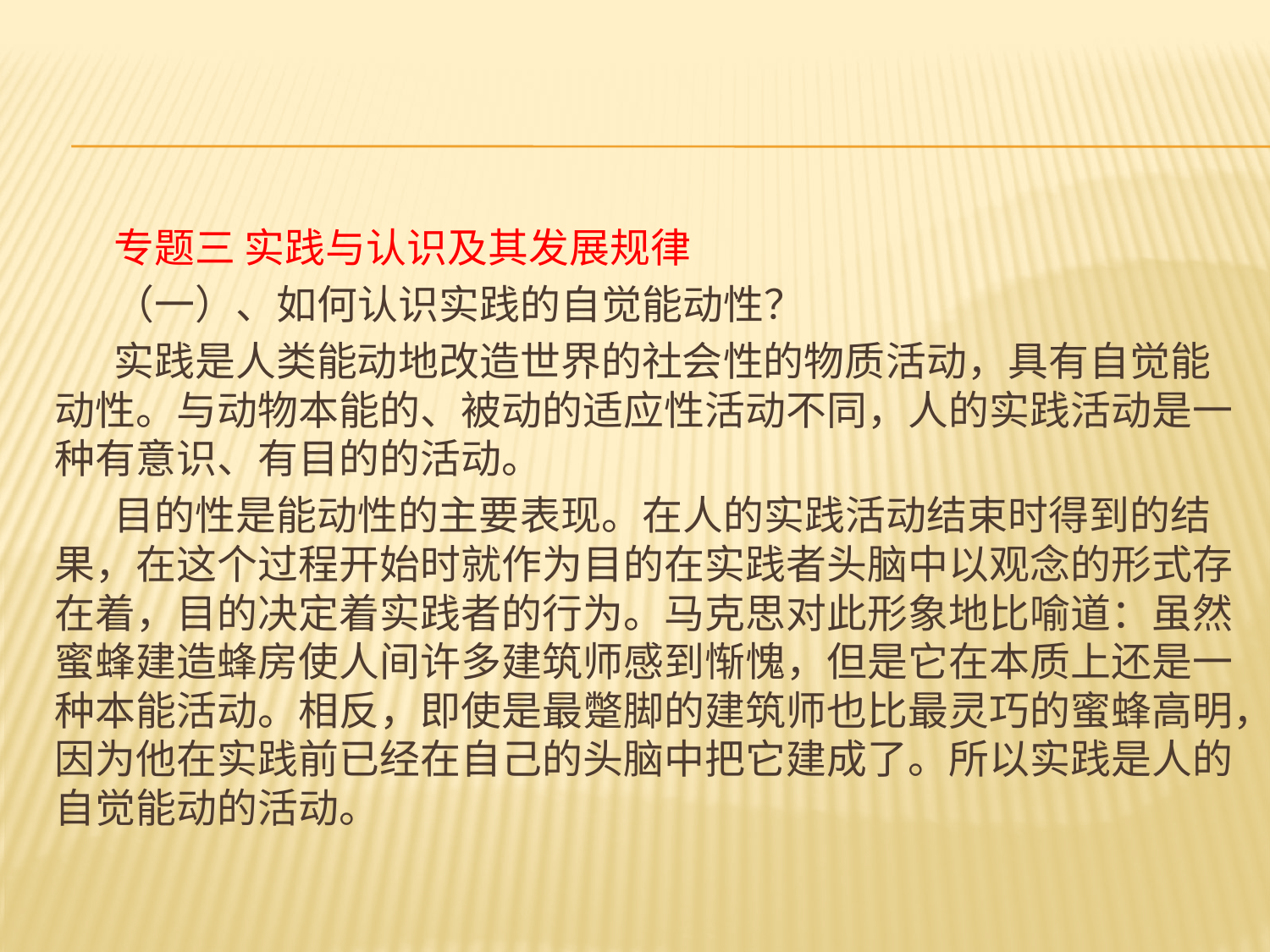

#
专题三 实践与认识及其发展规律
（一）、如何认识实践的自觉能动性？
实践是人类能动地改造世界的社会性的物质活动，具有自觉能动性。与动物本能的、被动的适应性活动不同，人的实践活动是一种有意识、有目的的活动。
目的性是能动性的主要表现。在人的实践活动结束时得到的结果，在这个过程开始时就作为目的在实践者头脑中以观念的形式存在着，目的决定着实践者的行为。马克思对此形象地比喻道：虽然蜜蜂建造蜂房使人间许多建筑师感到惭愧，但是它在本质上还是一种本能活动。相反，即使是最蹩脚的建筑师也比最灵巧的蜜蜂高明，因为他在实践前已经在自己的头脑中把它建成了。所以实践是人的自觉能动的活动。